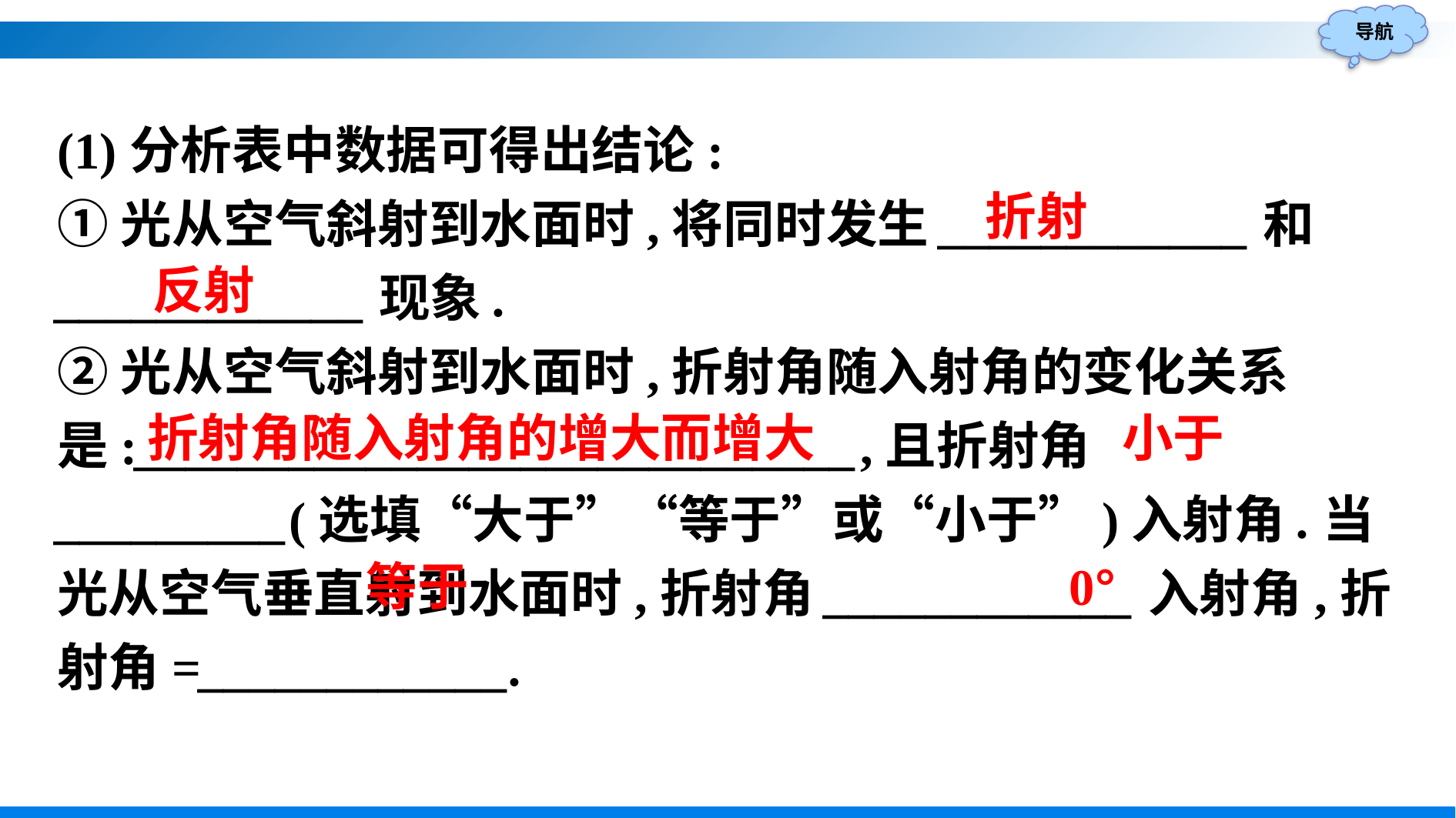

(1)分析表中数据可得出结论:
①光从空气斜射到水面时,将同时发生____________和____________现象.
②光从空气斜射到水面时,折射角随入射角的变化关系是:____________________________,且折射角_________(选填“大于”“等于”或“小于”)入射角.当光从空气垂直射到水面时,折射角____________入射角,折射角=____________.
折射
反射
小于
折射角随入射角的增大而增大
等于
0°